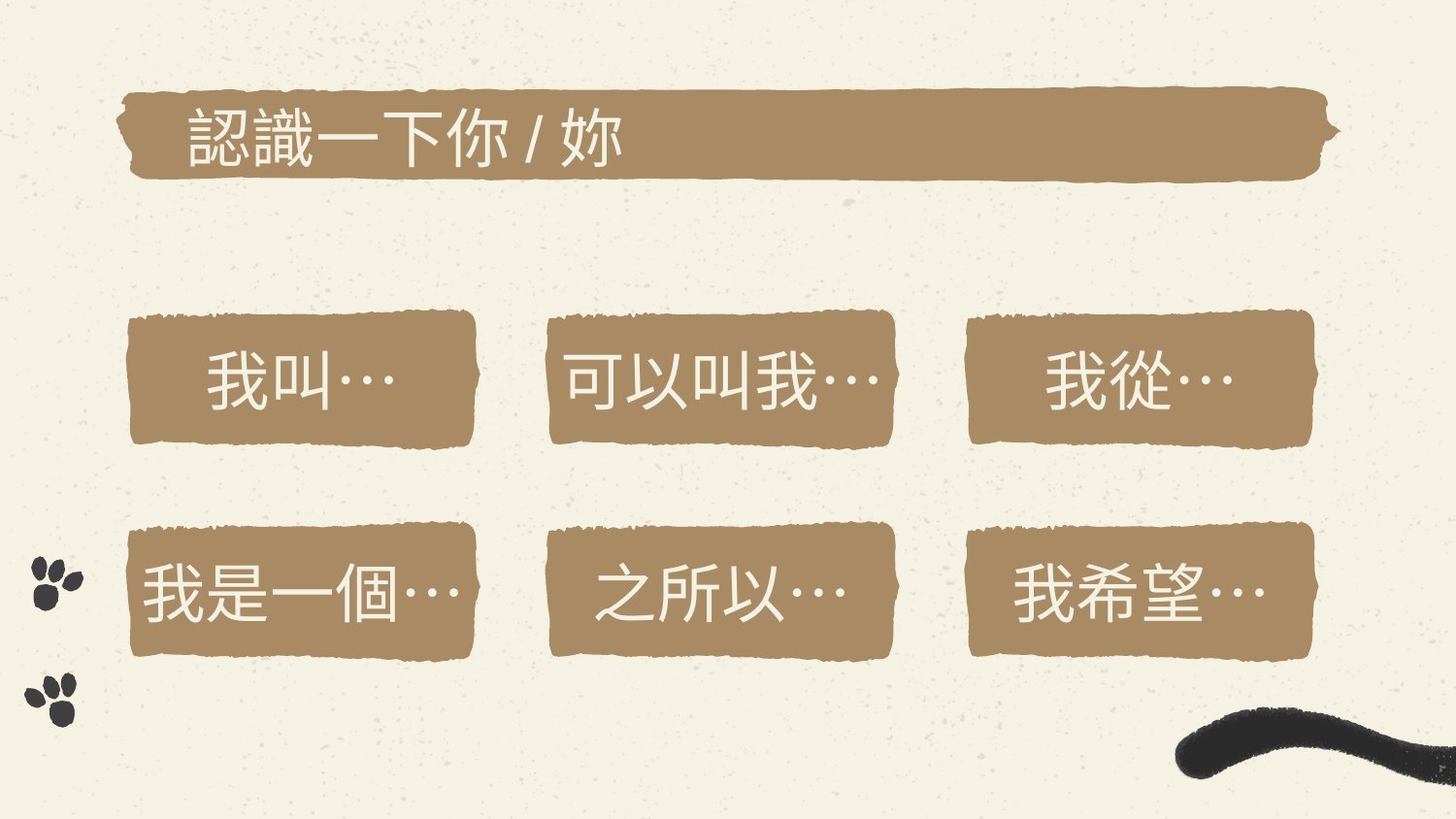

認識一下你/妳
我叫…
可以叫我…
我從…
我是一個…
之所以…
我希望…